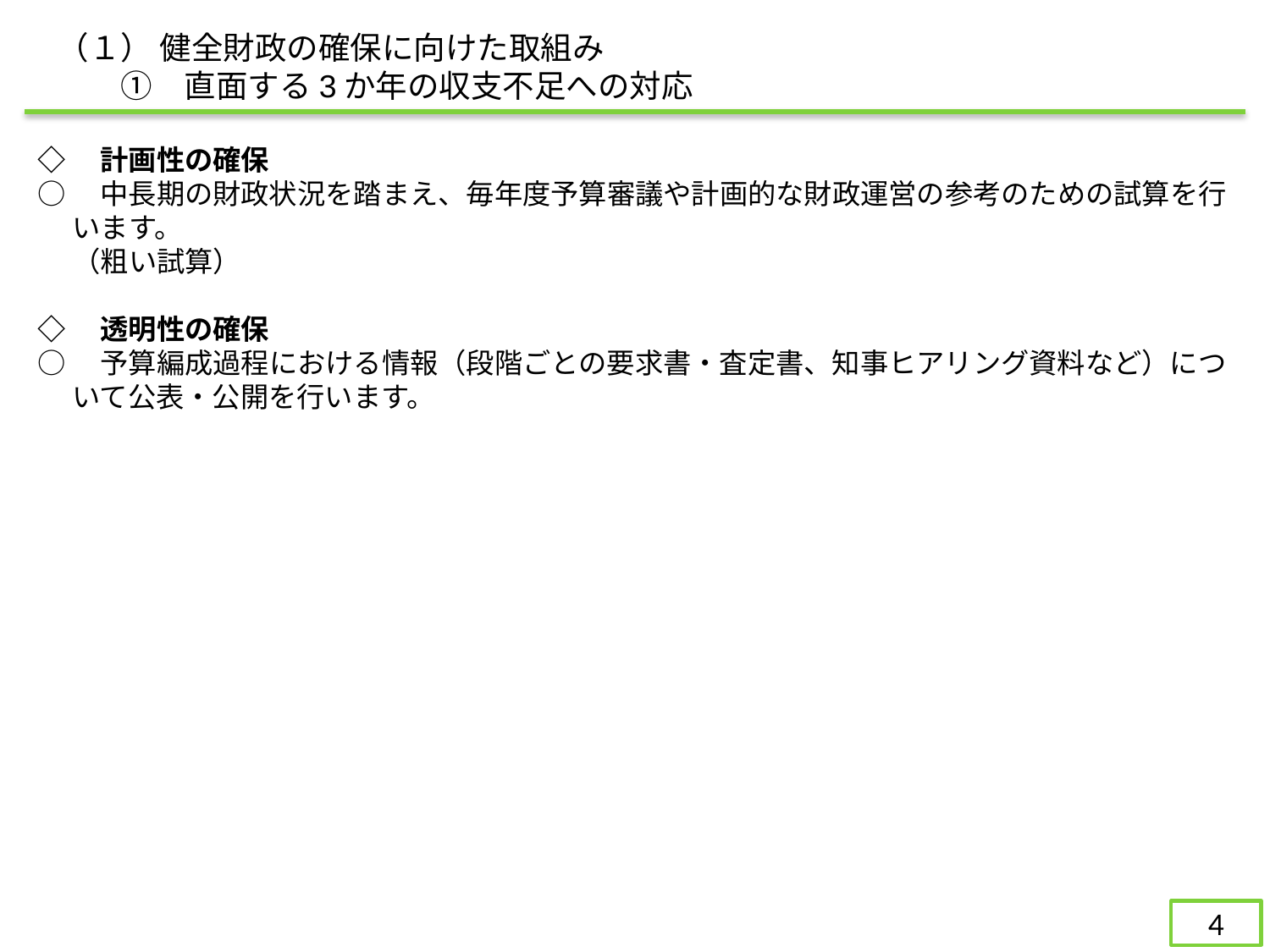

（１） 健全財政の確保に向けた取組み
　　①　直面する3か年の収支不足への対応
◇　計画性の確保
○　中長期の財政状況を踏まえ、毎年度予算審議や計画的な財政運営の参考のための試算を行います。
（粗い試算）

◇　透明性の確保
○　予算編成過程における情報（段階ごとの要求書・査定書、知事ヒアリング資料など）について公表・公開を行います。
4